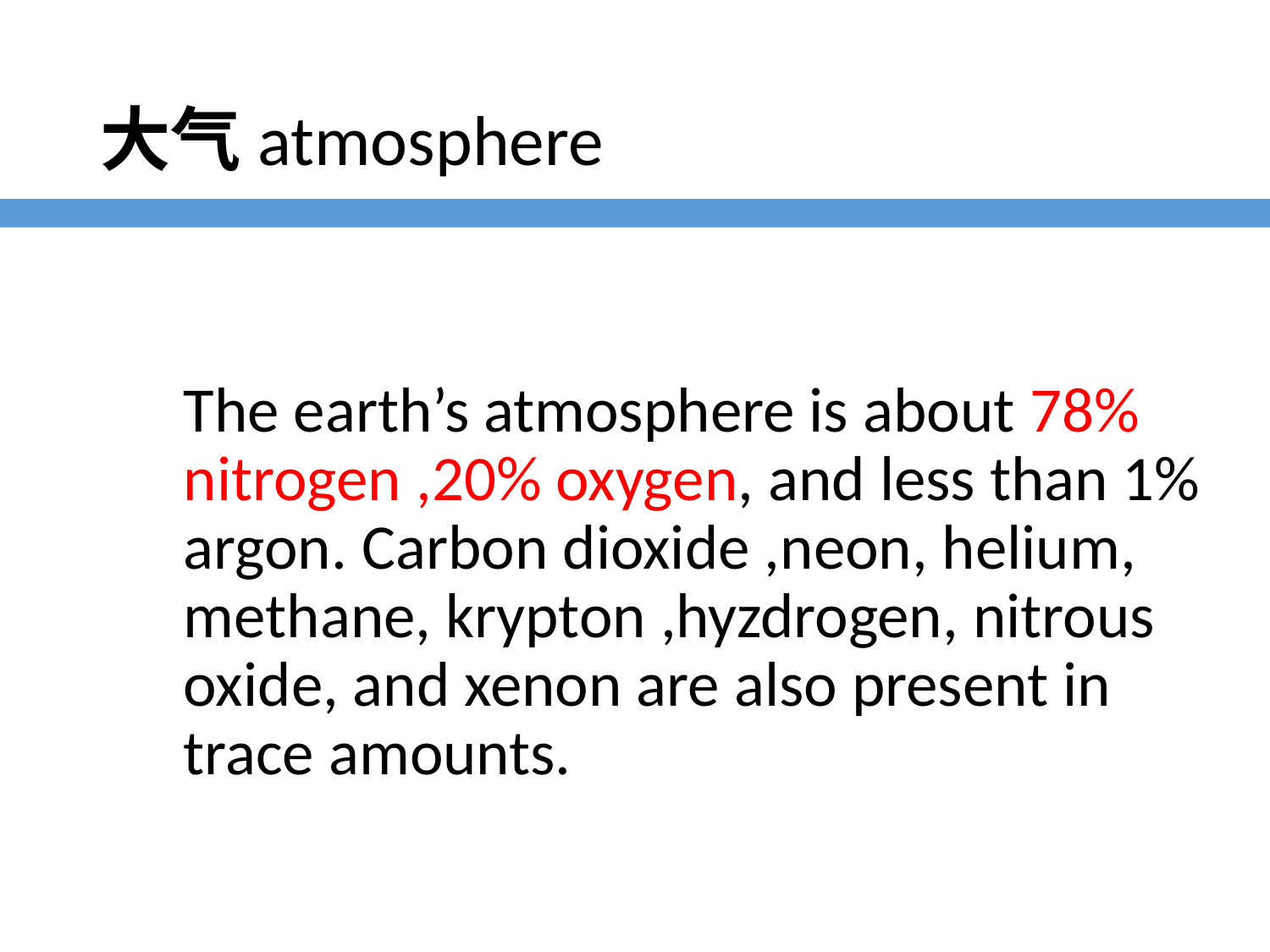

# 大气atmosphere

The earth’s atmosphere is about 78% nitrogen ,20% oxygen, and less than 1% argon. Carbon dioxide ,neon, helium, methane, krypton ,hyzdrogen, nitrous oxide, and xenon are also present in trace amounts.